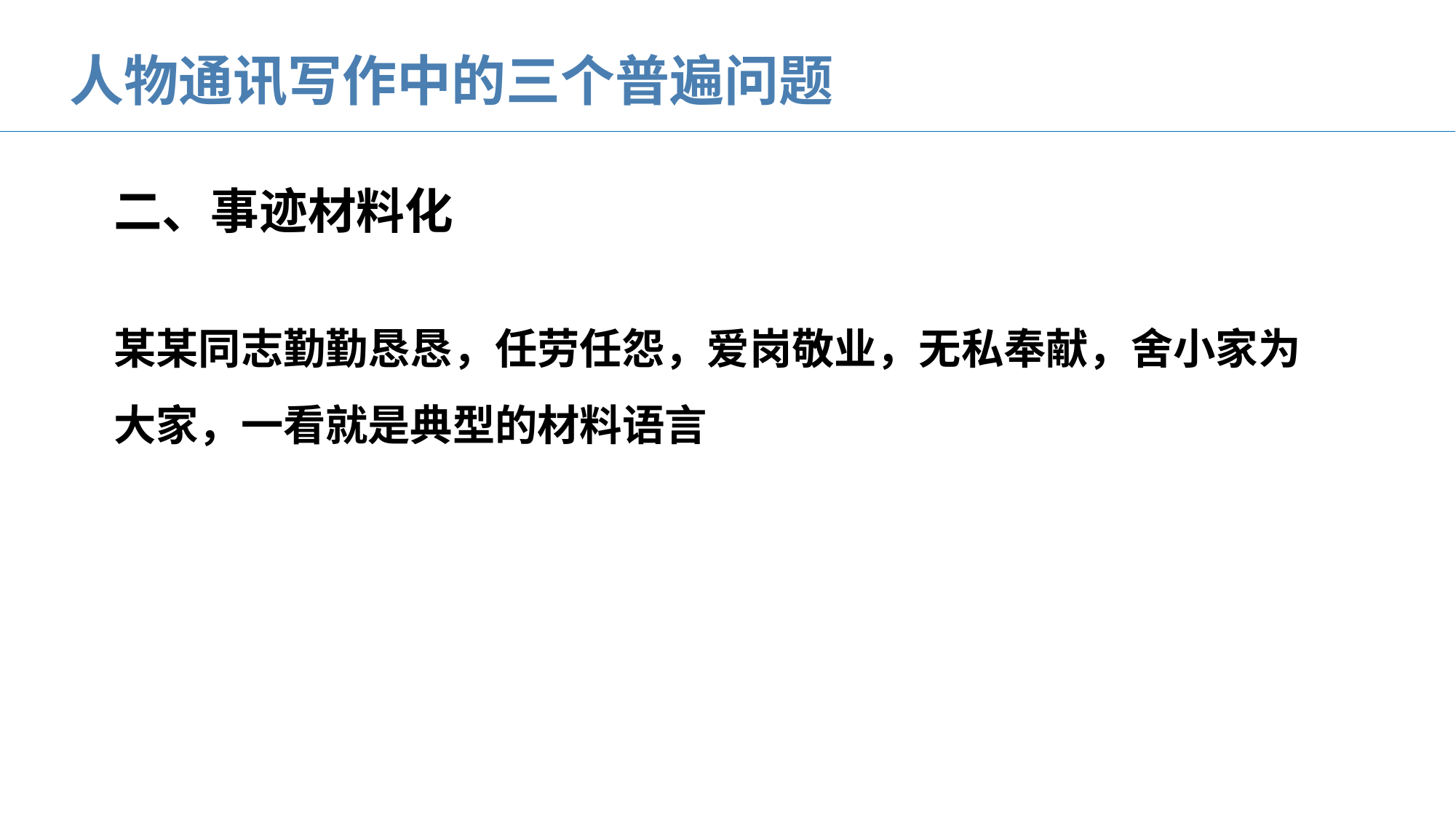

人物通讯写作中的三个普遍问题
二、事迹材料化

某某同志勤勤恳恳，任劳任怨，爱岗敬业，无私奉献，舍小家为大家，一看就是典型的材料语言